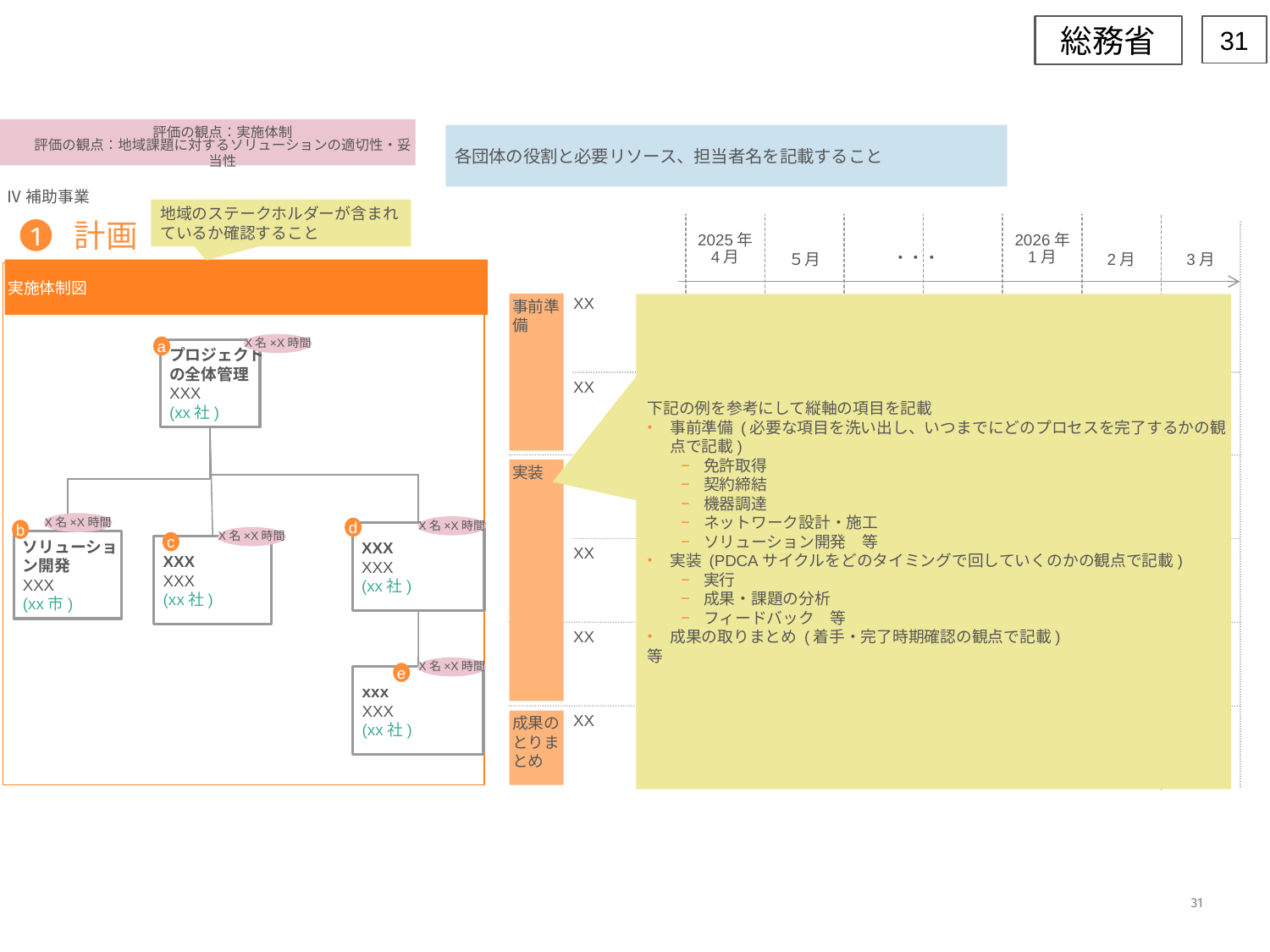

総務省
31
評価の観点：実施体制
各団体の役割と必要リソース、担当者名を記載すること
評価の観点：地域課題に対するソリューションの適切性・妥当性
Ⅳ補助事業
地域のステークホルダーが含まれているか確認すること

・・・
2025年
4月

５月

2026年
1月

2月

3月
XXX
事前準備
XX
下記の例を参考にして縦軸の項目を記載
事前準備 (必要な項目を洗い出し、いつまでにどのプロセスを完了するかの観点で記載)
免許取得
契約締結
機器調達
ネットワーク設計・施工
ソリューション開発　等
実装 (PDCAサイクルをどのタイミングで回していくのかの観点で記載)
実行
成果・課題の分析
フィードバック　等
成果の取りまとめ (着手・完了時期確認の観点で記載)
等

XX
実装
XX
XX
XX
成果のとりまとめ
XX
1
# 計画
実施体制図

X名×X時間
a
プロジェクト
の全体管理
XXX
(xx社)
X名×X時間
X名×X時間
d
b
XXX
XXX
(xx社)
X名×X時間
ソリューション開発
XXX
(xx市)
c
XXX
XXX
(xx社)
X名×X時間
e
xxx
XXX
(xx社)